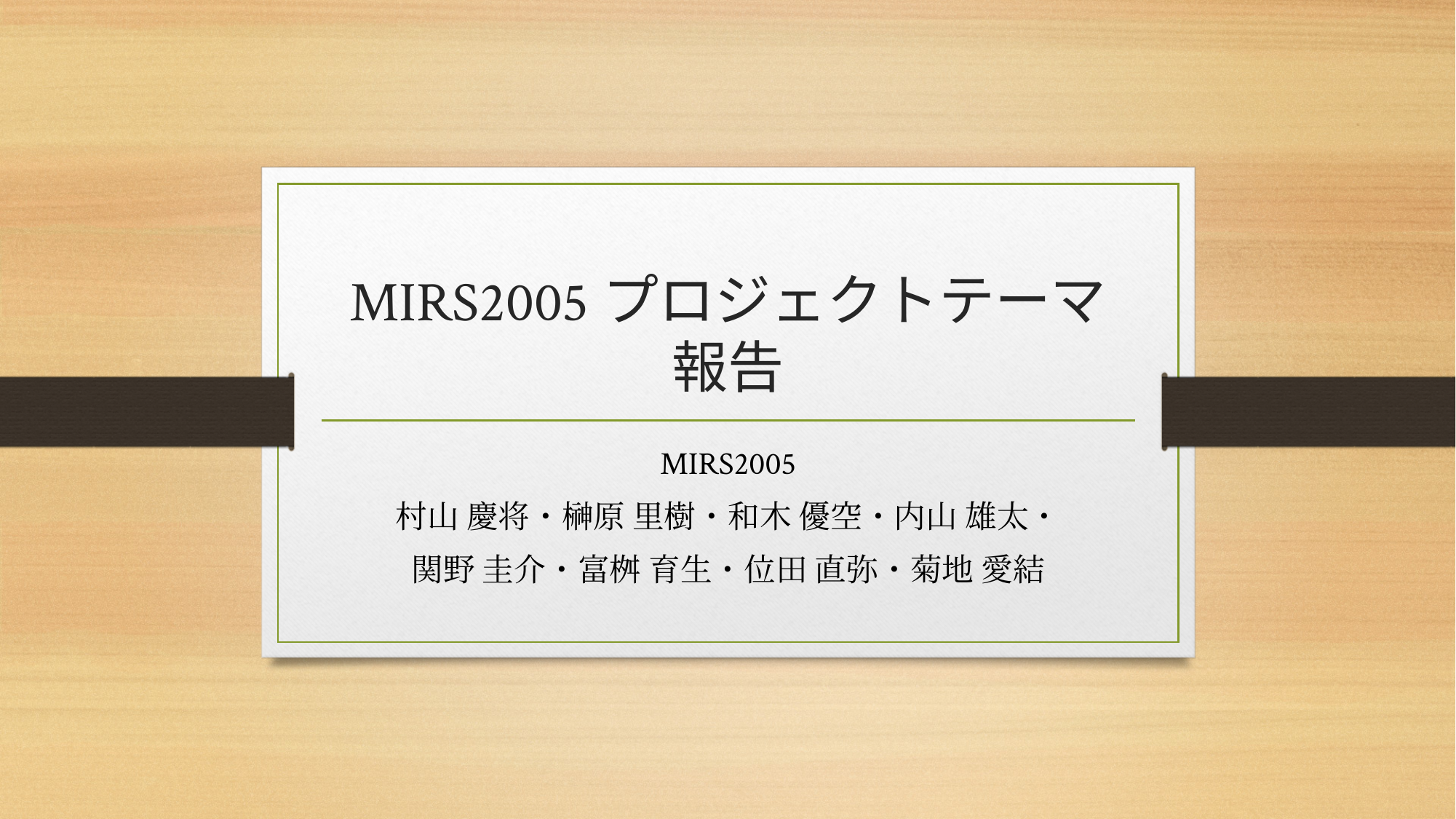

# MIRS2005プロジェクトテーマ報告
MIRS2005
村山 慶将・榊原 里樹・和木 優空・内山 雄太・
関野 圭介・富桝 育生・位田 直弥・菊地 愛結